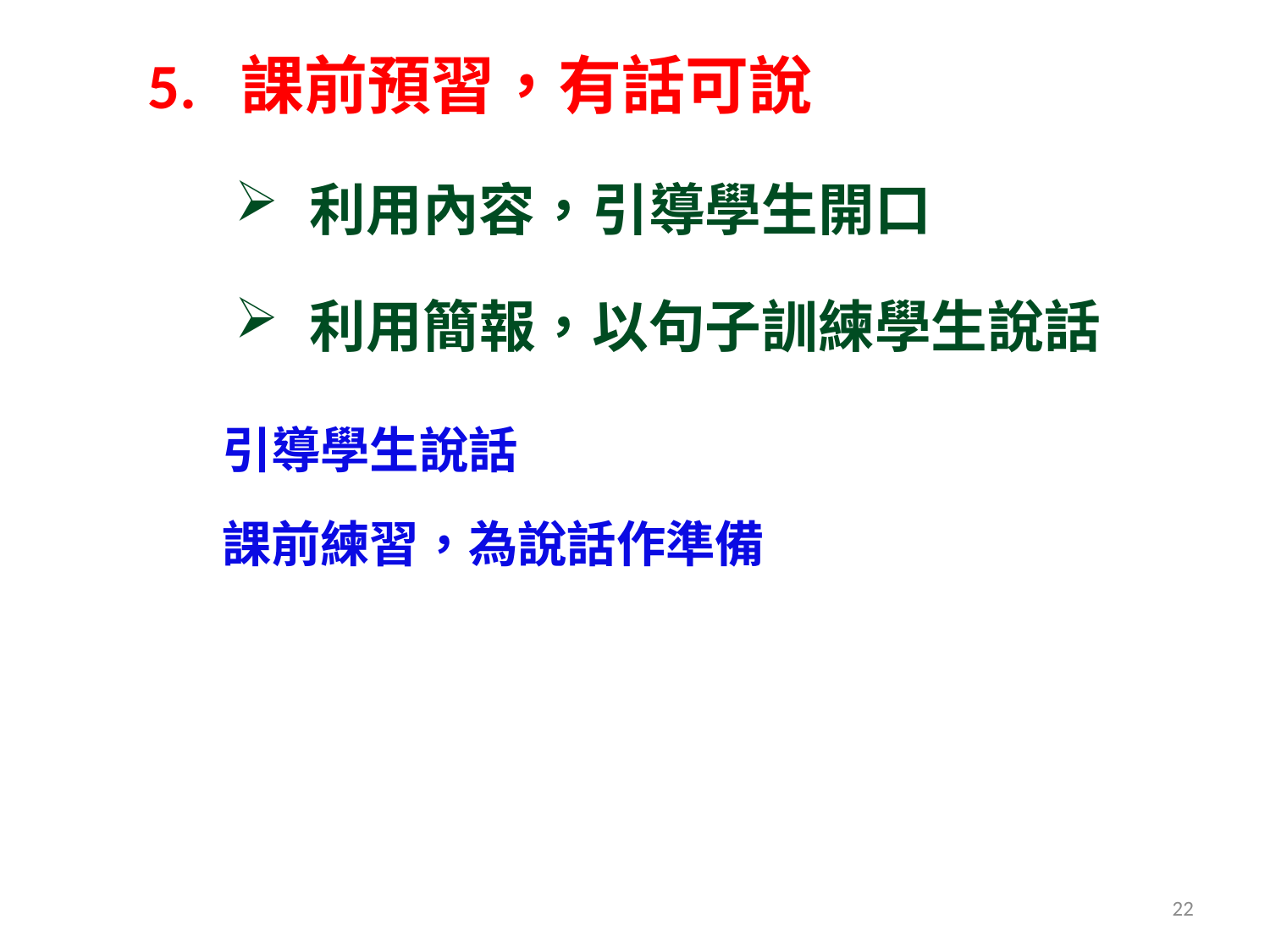

5.  課前預習，有話可說
利用內容，引導學生開口
利用簡報，以句子訓練學生說話
引導學生說話
課前練習，為說話作準備
22